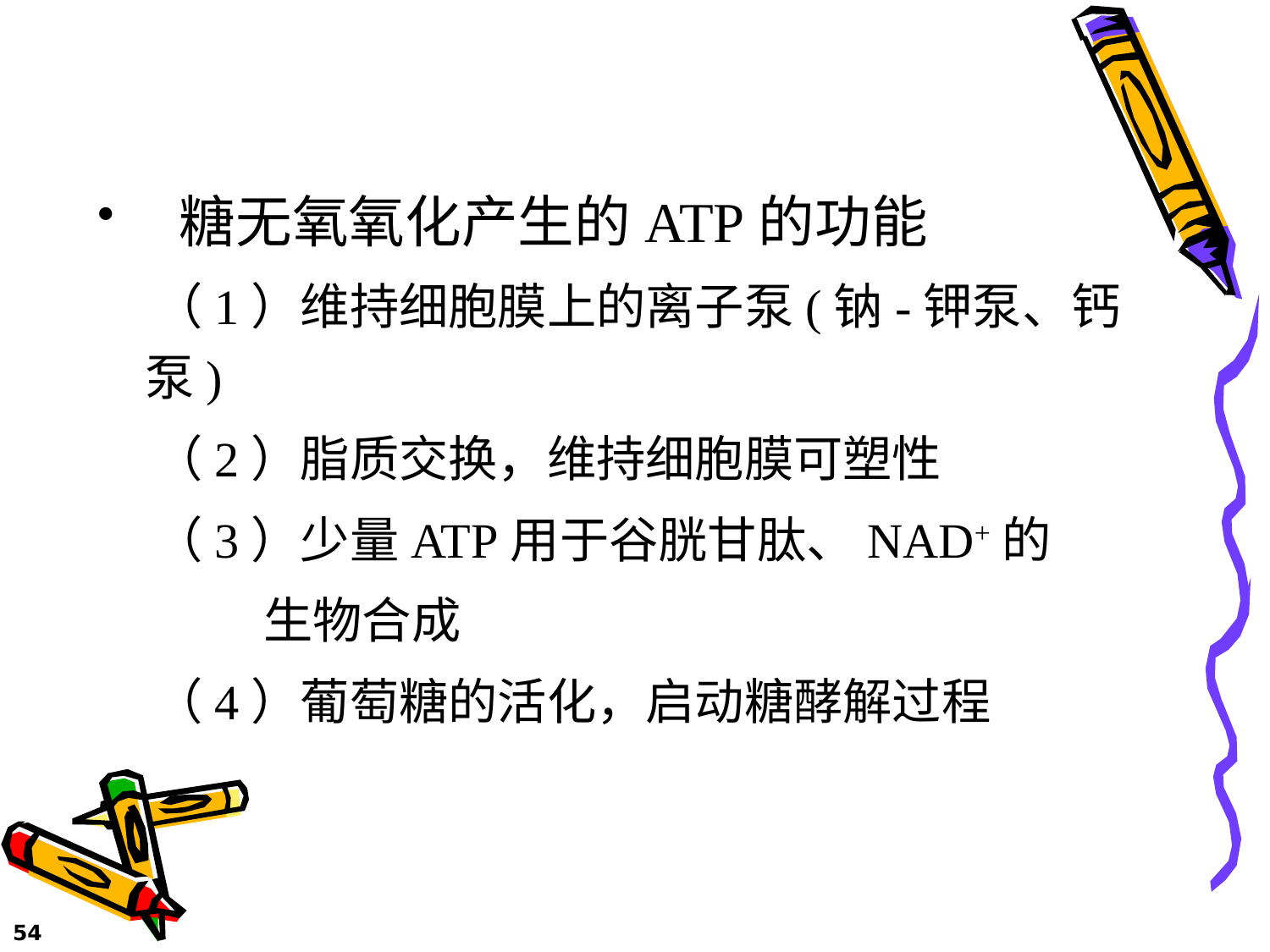

糖无氧氧化产生的ATP的功能
    （1）维持细胞膜上的离子泵(钠-钾泵、钙泵)
    （2）脂质交换，维持细胞膜可塑性
    （3）少量ATP用于谷胱甘肽、NAD+的
              生物合成
    （4）葡萄糖的活化，启动糖酵解过程
54